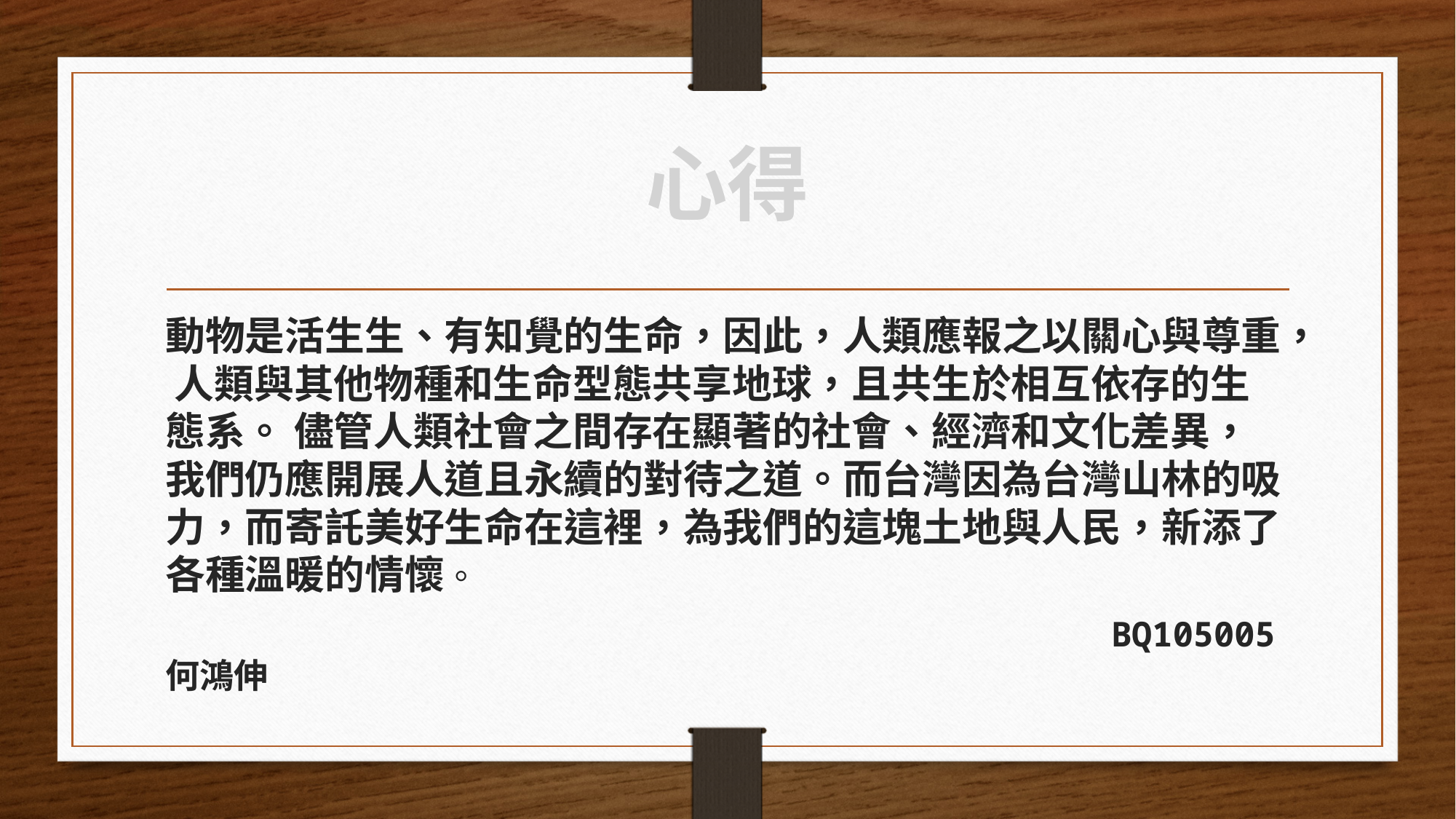

心得
動物是活生生、有知覺的生命，因此，人類應報之以關心與尊重， 人類與其他物種和生命型態共享地球，且共生於相互依存的生態系。 儘管人類社會之間存在顯著的社會、經濟和文化差異，我們仍應開展人道且永續的對待之道。而台灣因為台灣山林的吸力，而寄託美好生命在這裡，為我們的這塊土地與人民，新添了各種溫暖的情懷。
                                              BQ105005 何鴻伸